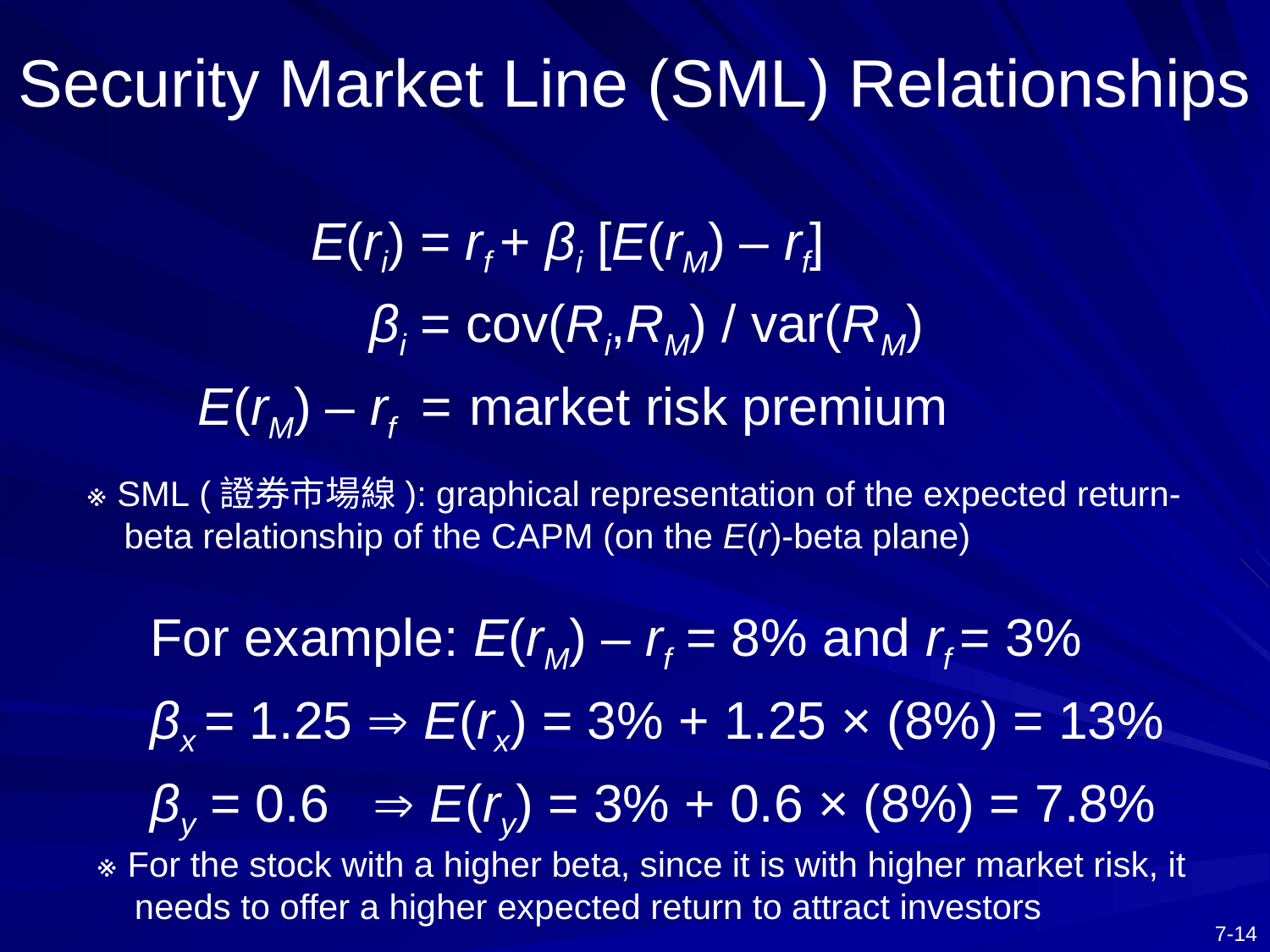

# Security Market Line (SML) Relationships
           E(ri) = rf + βi [E(rM) – rf]
               βi = cov(Ri,RM) / var(RM)
	E(rM) – rf   =  market risk premium

For example: E(rM) – rf = 8% and rf = 3%
βx = 1.25 ⇒ E(rx) = 3% + 1.25 × (8%) = 13%
βy = 0.6   ⇒ E(ry) = 3% + 0.6 × (8%) = 7.8%

※ SML (證券市場線): graphical representation of the expected return-beta relationship of the CAPM (on the E(r)-beta plane)
※ For the stock with a higher beta, since it is with higher market risk, it needs to offer a higher expected return to attract investors